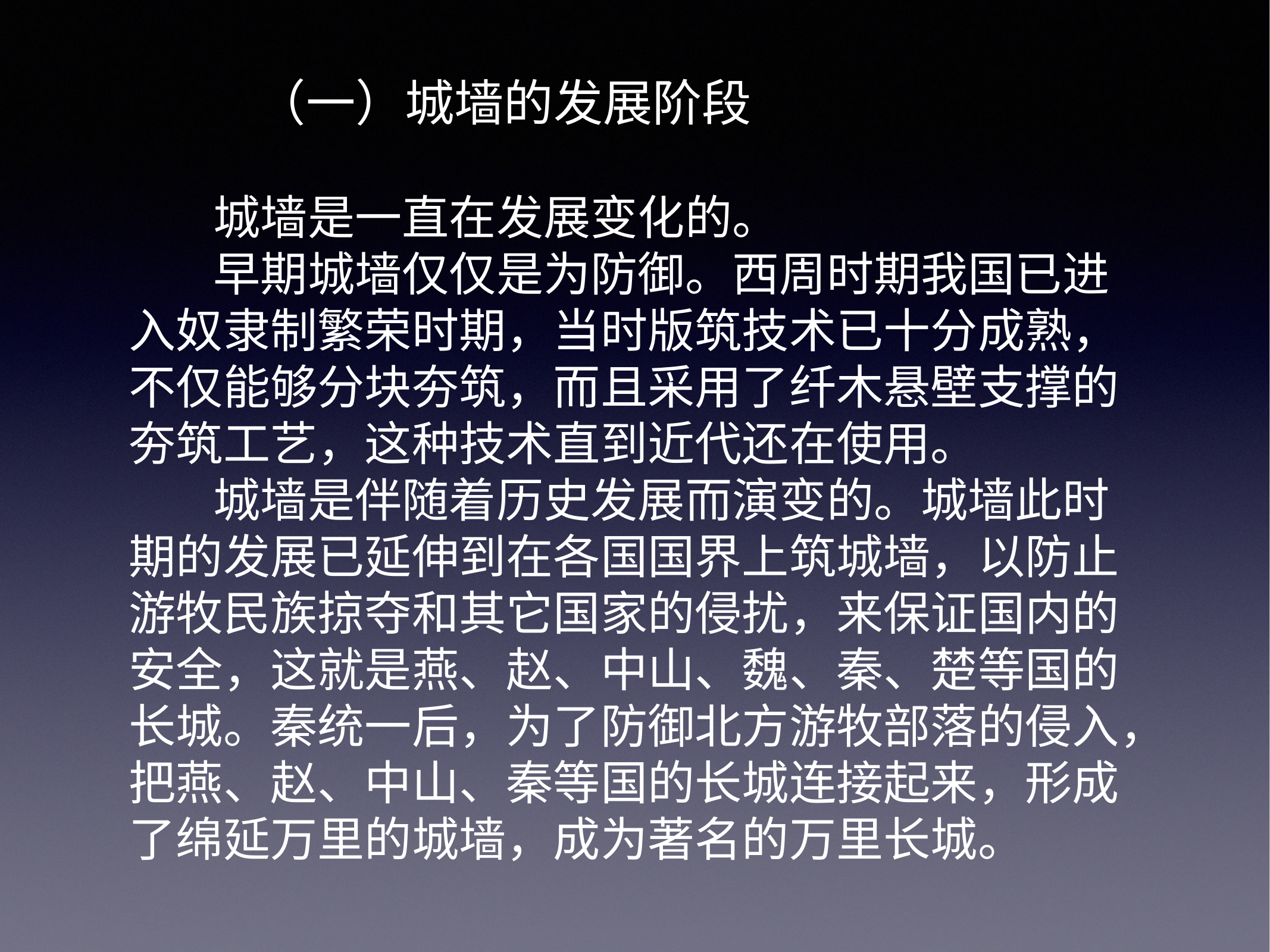

# （一）城墙的发展阶段         城墙是一直在发展变化的。 早期城墙仅仅是为防御。西周时期我国已进入奴隶制繁荣时期，当时版筑技术已十分成熟，不仅能够分块夯筑，而且采用了纤木悬壁支撑的夯筑工艺，这种技术直到近代还在使用。         城墙是伴随着历史发展而演变的。城墙此时期的发展已延伸到在各国国界上筑城墙，以防止游牧民族掠夺和其它国家的侵扰，来保证国内的安全，这就是燕、赵、中山、魏、秦、楚等国的长城。秦统一后，为了防御北方游牧部落的侵入，把燕、赵、中山、秦等国的长城连接起来，形成了绵延万里的城墙，成为著名的万里长城。